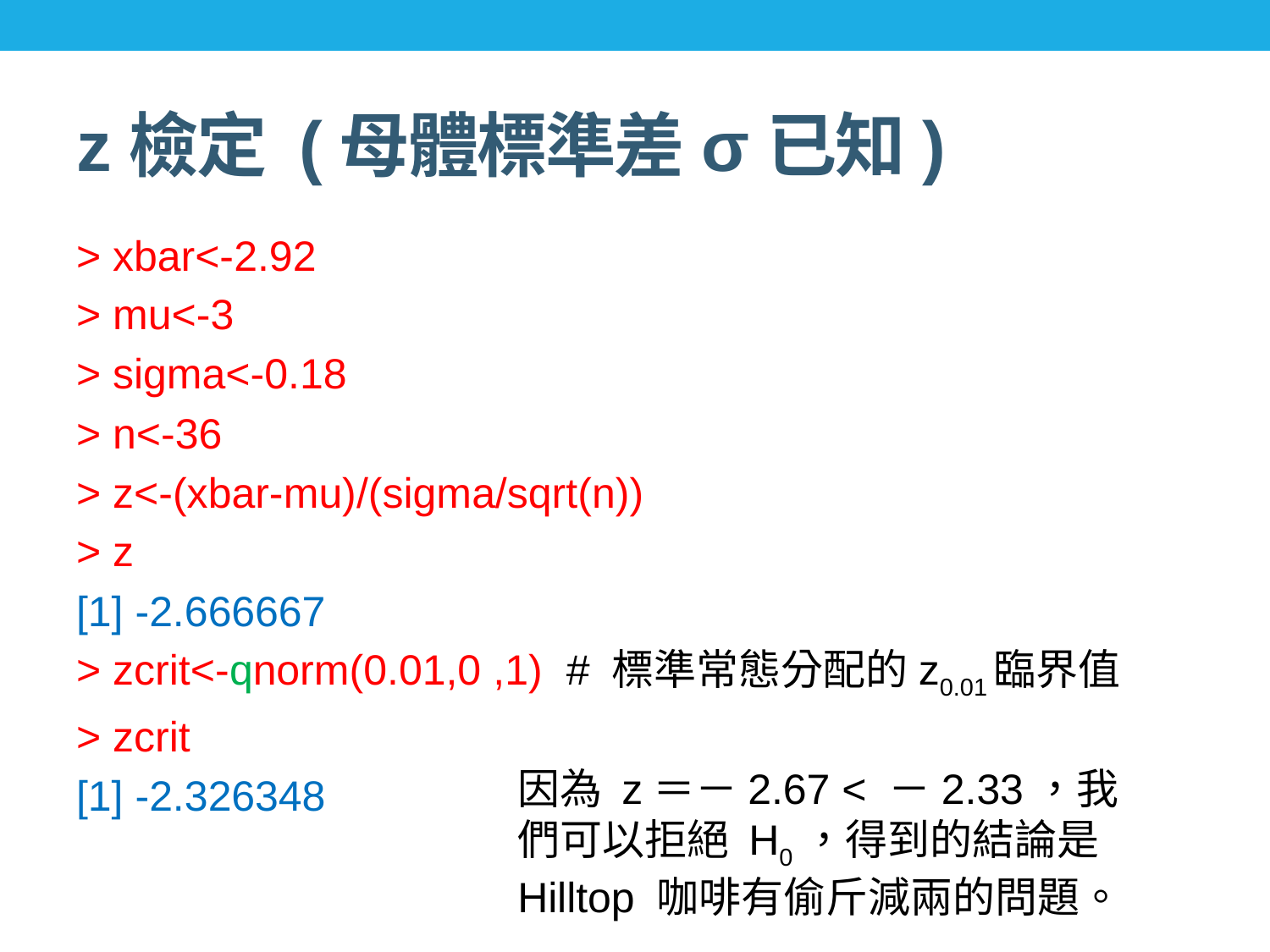

# z檢定 (母體標準差σ已知)
> xbar<-2.92
> mu<-3
> sigma<-0.18
> n<-36
> z<-(xbar-mu)/(sigma/sqrt(n))
> z
[1] -2.666667
> zcrit<-qnorm(0.01,0 ,1)  # 標準常態分配的z0.01臨界值
> zcrit
[1] -2.326348
因為 z＝－2.67 < －2.33，我們可以拒絕 H0，得到的結論是 Hilltop 咖啡有偷斤減兩的問題。